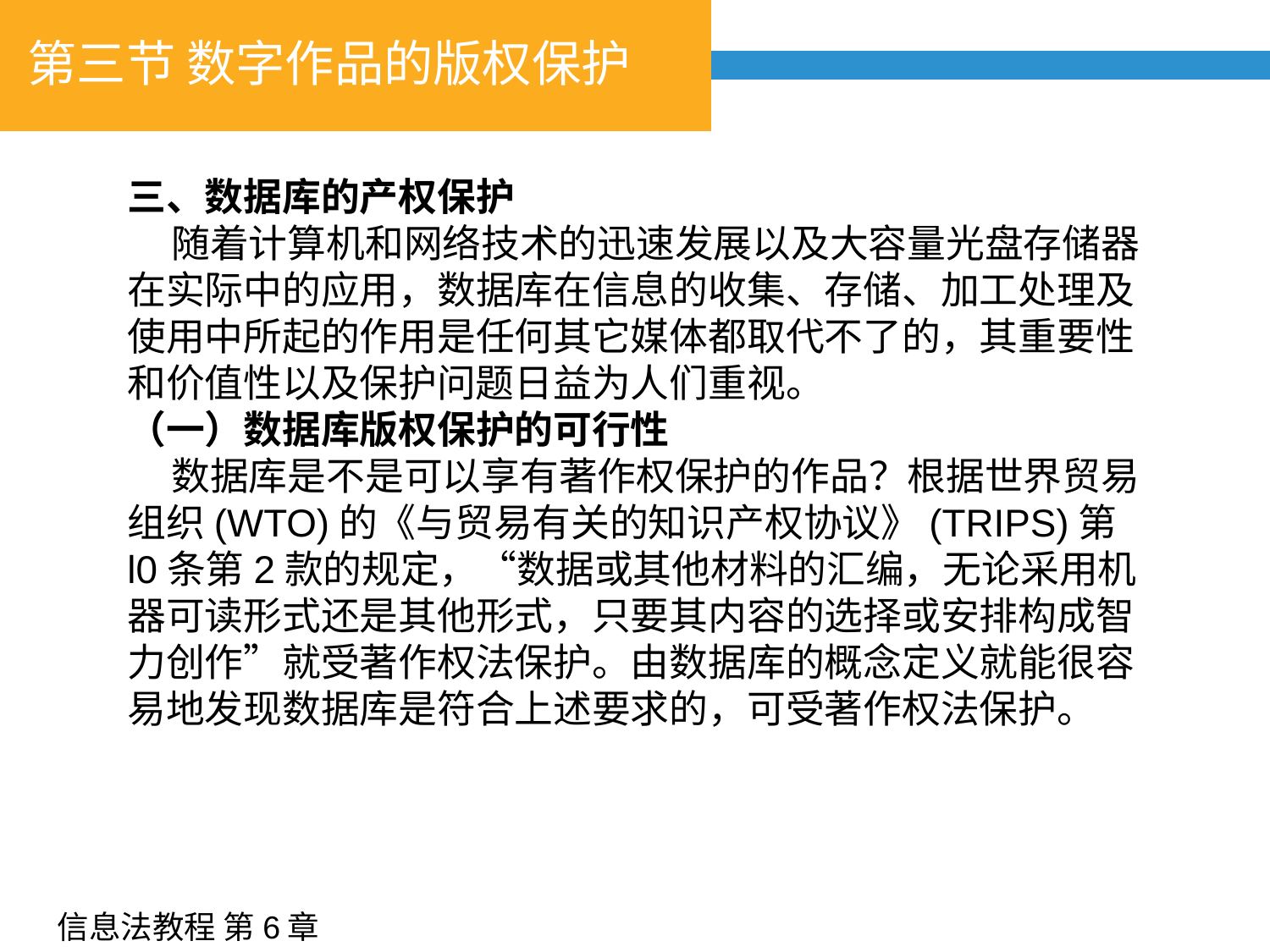

# 第三节 数字作品的版权保护
三、数据库的产权保护
    随着计算机和网络技术的迅速发展以及大容量光盘存储器在实际中的应用，数据库在信息的收集、存储、加工处理及使用中所起的作用是任何其它媒体都取代不了的，其重要性和价值性以及保护问题日益为人们重视。
（一）数据库版权保护的可行性
    数据库是不是可以享有著作权保护的作品？根据世界贸易组织(WTO)的《与贸易有关的知识产权协议》(TRIPS)第l0条第2款的规定，“数据或其他材料的汇编，无论采用机器可读形式还是其他形式，只要其内容的选择或安排构成智力创作”就受著作权法保护。由数据库的概念定义就能很容易地发现数据库是符合上述要求的，可受著作权法保护。
信息法教程 第6章